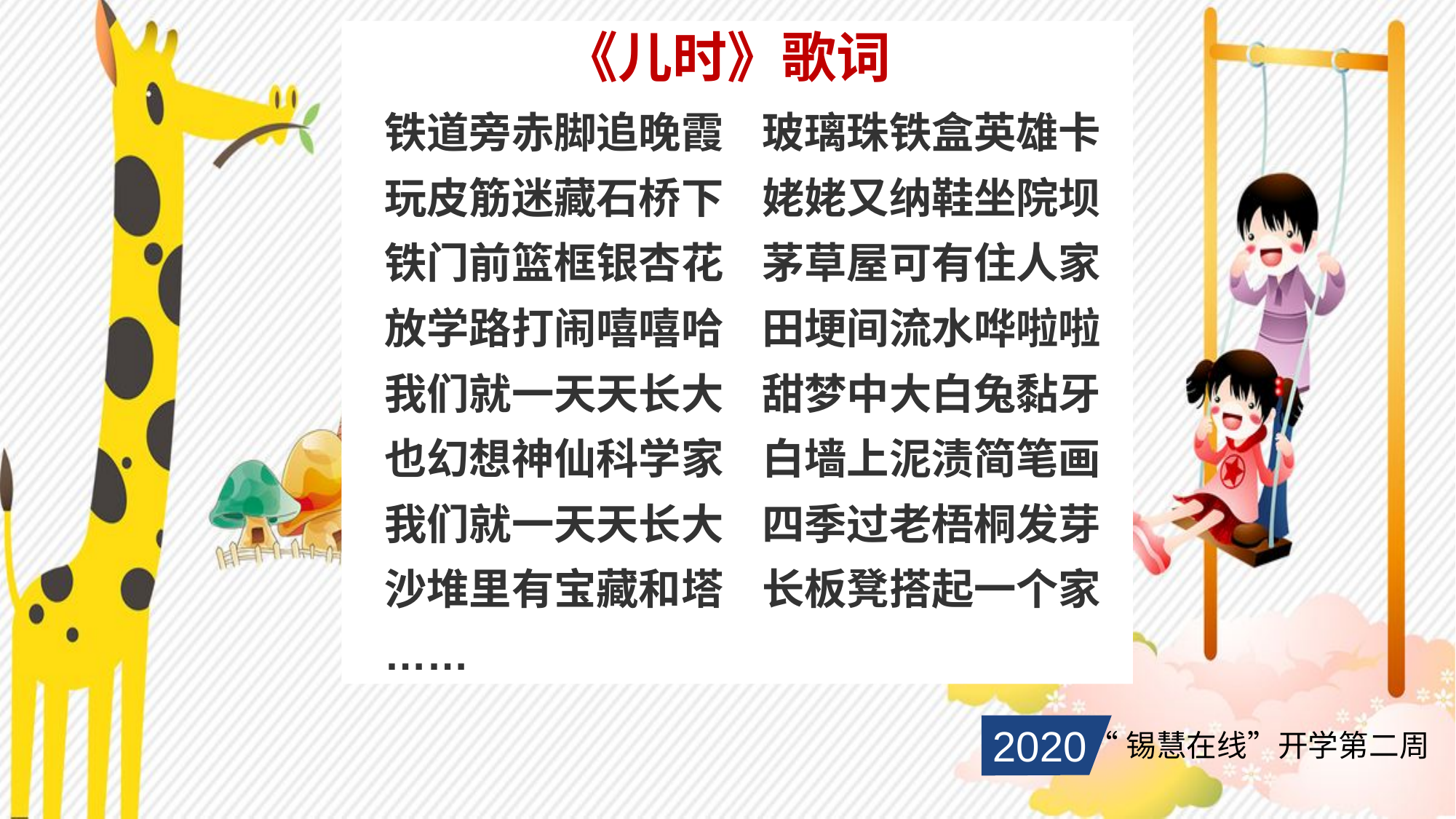

铁道旁赤脚追晚霞    玻璃珠铁盒英雄卡
玩皮筋迷藏石桥下    姥姥又纳鞋坐院坝
铁门前篮框银杏花    茅草屋可有住人家
放学路打闹嘻嘻哈    田埂间流水哗啦啦
我们就一天天长大    甜梦中大白兔黏牙
也幻想神仙科学家    白墙上泥渍简笔画
我们就一天天长大    四季过老梧桐发芽
沙堆里有宝藏和塔    长板凳搭起一个家
……
《儿时》歌词